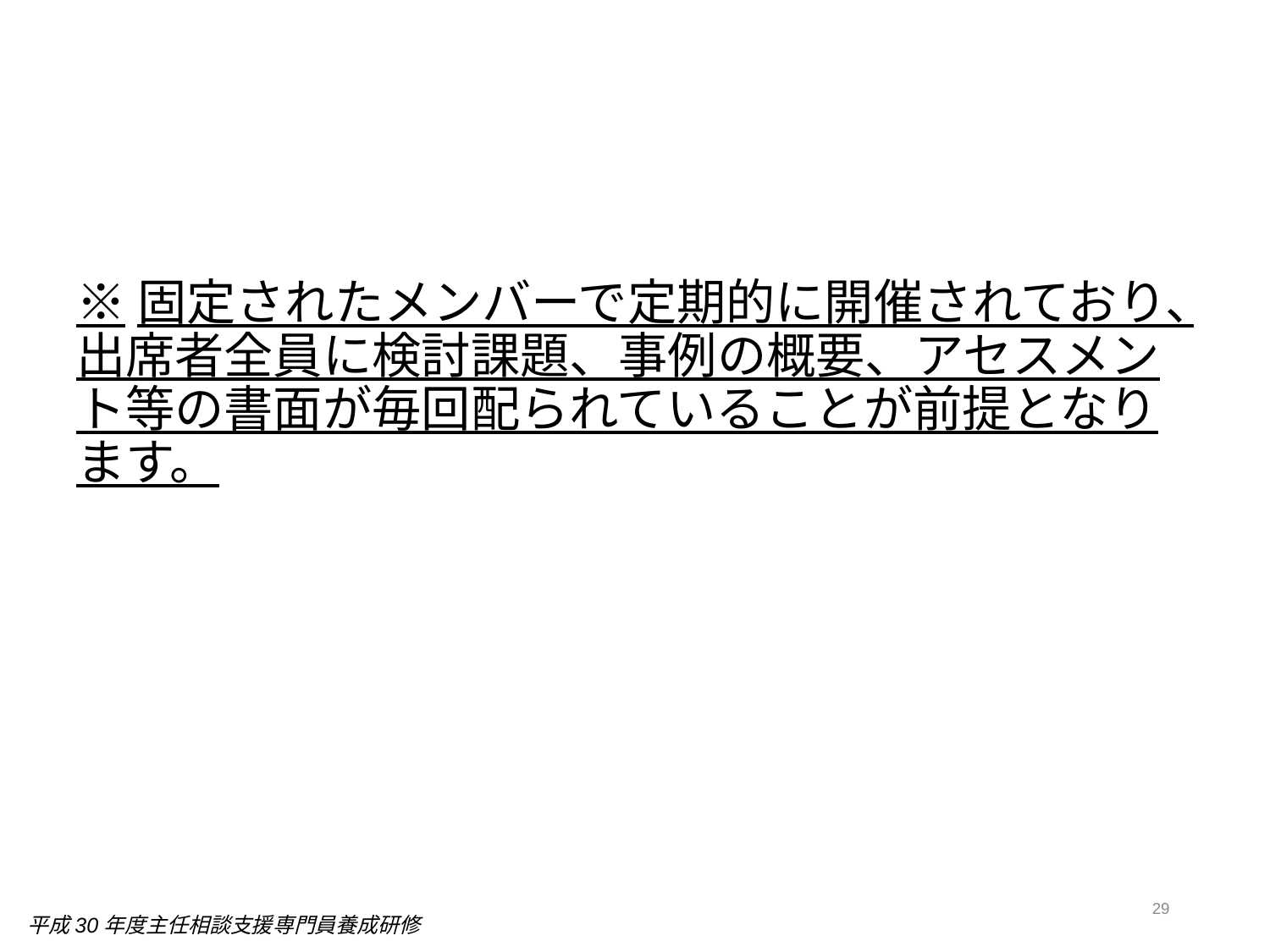

#
※固定されたメンバーで定期的に開催されており、出席者全員に検討課題、事例の概要、アセスメント等の書面が毎回配られていることが前提となります。
29
平成30年度主任相談支援専門員養成研修